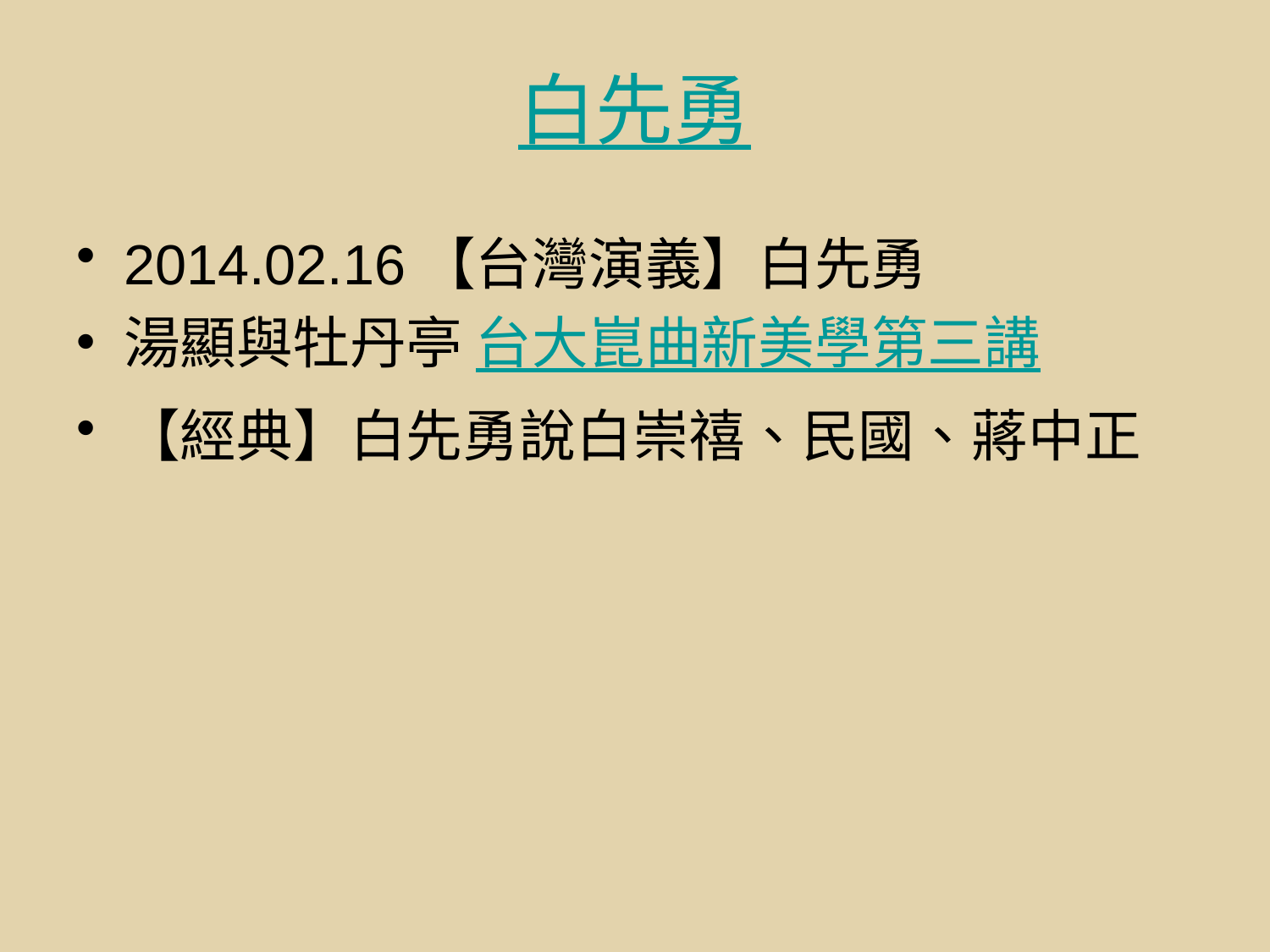

# 白先勇
2014.02.16【台灣演義】白先勇
湯顯與牡丹亭 台大崑曲新美學第三講
【經典】白先勇說白崇禧、民國、蔣中正